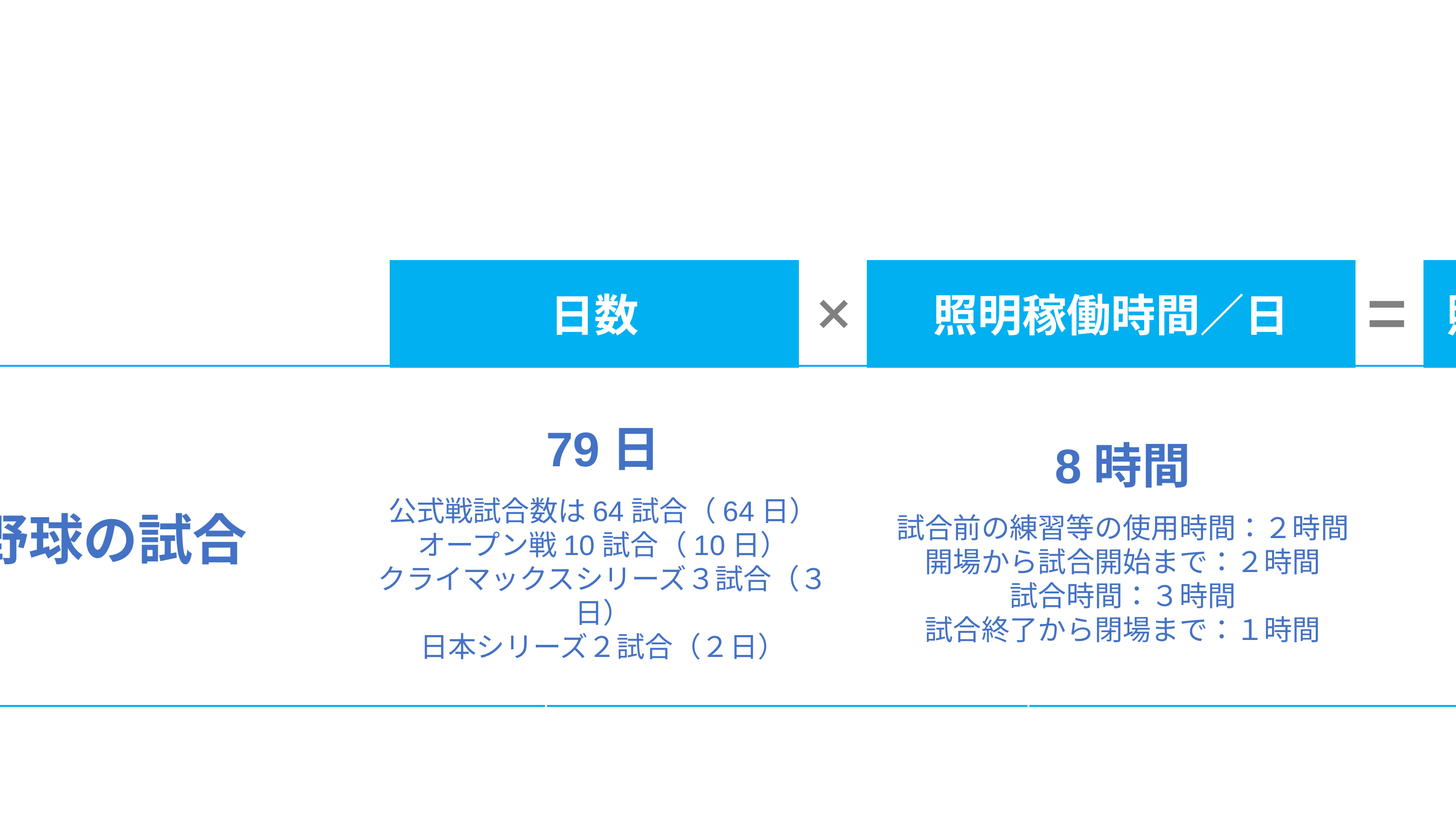

日数
照明稼働時間／日
照明稼働時間／年間

| 野球の試合 |  |  | 632時間 |
| --- | --- | --- | --- |
79日

公式戦試合数は64試合（64日）
オープン戦10試合（10日）
クライマックスシリーズ３試合（３日）
日本シリーズ２試合（２日）
8時間

試合前の練習等の使用時間：２時間
開場から試合開始まで：２時間
試合時間：３時間
試合終了から閉場まで：１時間